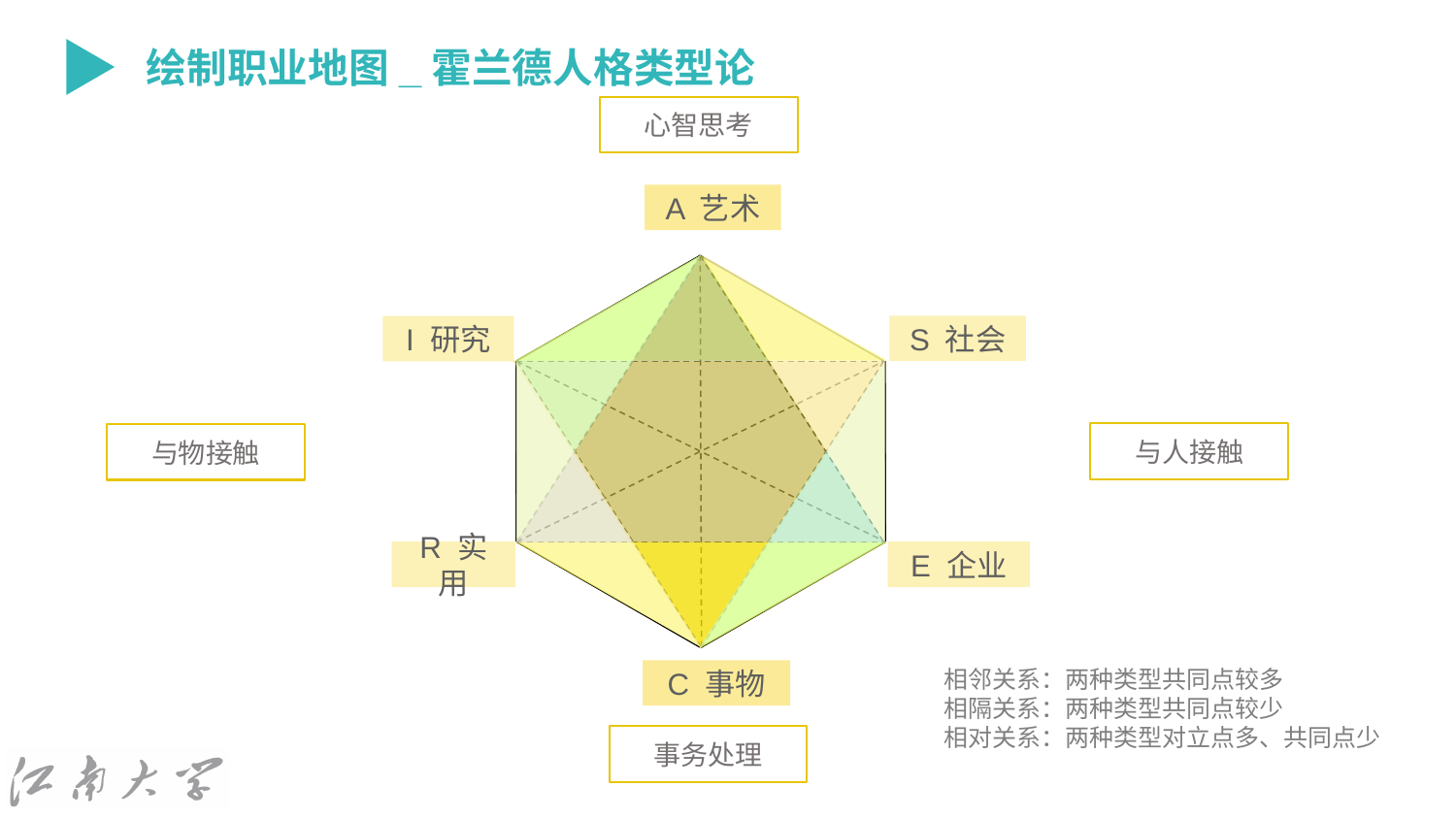

绘制职业地图_霍兰德人格类型论

心智思考

A 艺术

S 社会
I 研究

与人接触
与物接触

R 实用
E 企业

相邻关系：两种类型共同点较多
相隔关系：两种类型共同点较少
相对关系：两种类型对立点多、共同点少
C 事物
事务处理